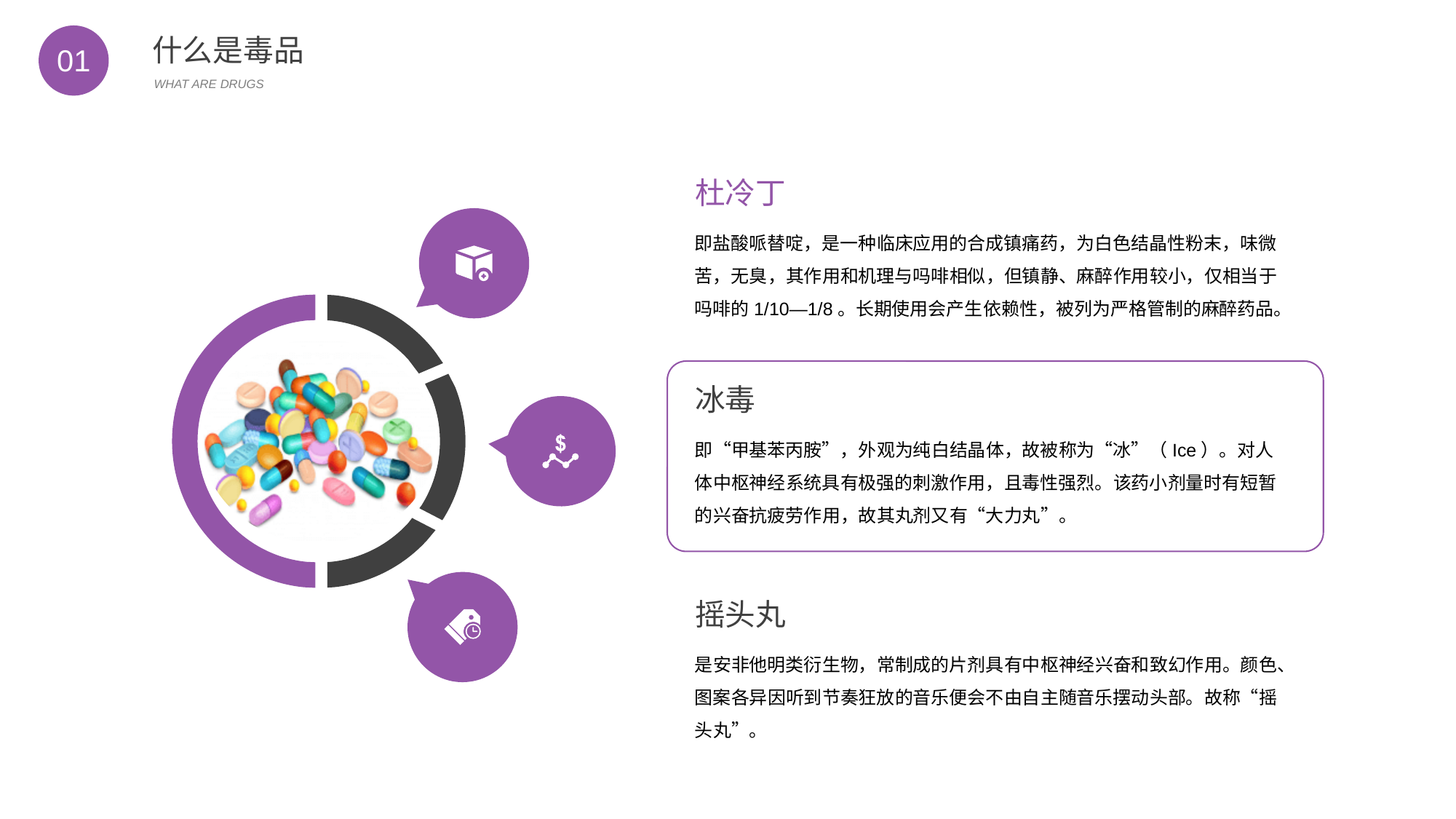

BY YUSHEN

什么是毒品
WHAT ARE DRUGS
01
杜冷丁
即盐酸哌替啶，是一种临床应用的合成镇痛药，为白色结晶性粉末，味微苦，无臭，其作用和机理与吗啡相似，但镇静、麻醉作用较小，仅相当于吗啡的1/10—1/8。长期使用会产生依赖性，被列为严格管制的麻醉药品。

冰毒
即“甲基苯丙胺”，外观为纯白结晶体，故被称为“冰”（Ice）。对人体中枢神经系统具有极强的刺激作用，且毒性强烈。该药小剂量时有短暂的兴奋抗疲劳作用，故其丸剂又有“大力丸”。
摇头丸
是安非他明类衍生物，常制成的片剂具有中枢神经兴奋和致幻作用。颜色、图案各异因听到节奏狂放的音乐便会不由自主随音乐摆动头部。故称“摇头丸”。